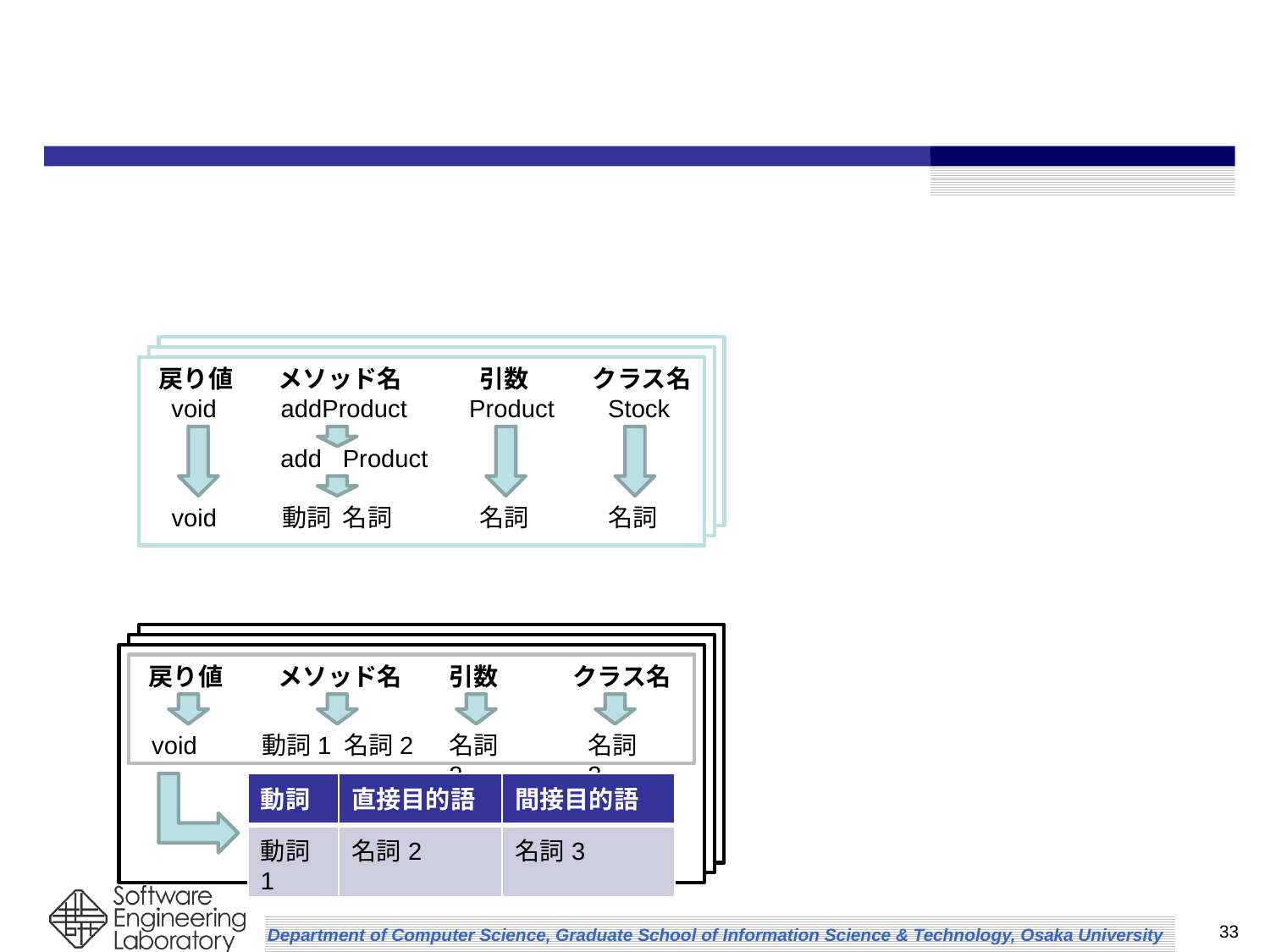

#

戻り値
メソッド名
引数
クラス名
void
addProduct
Product
Stock

add   Product

void
動詞  名詞
名詞
名詞

戻り値
メソッド名
引数
クラス名

void
動詞1 名詞2
名詞2
名詞3

| 動詞 | 直接目的語 | 間接目的語 |
| --- | --- | --- |
| 動詞1 | 名詞2 | 名詞3 |
33